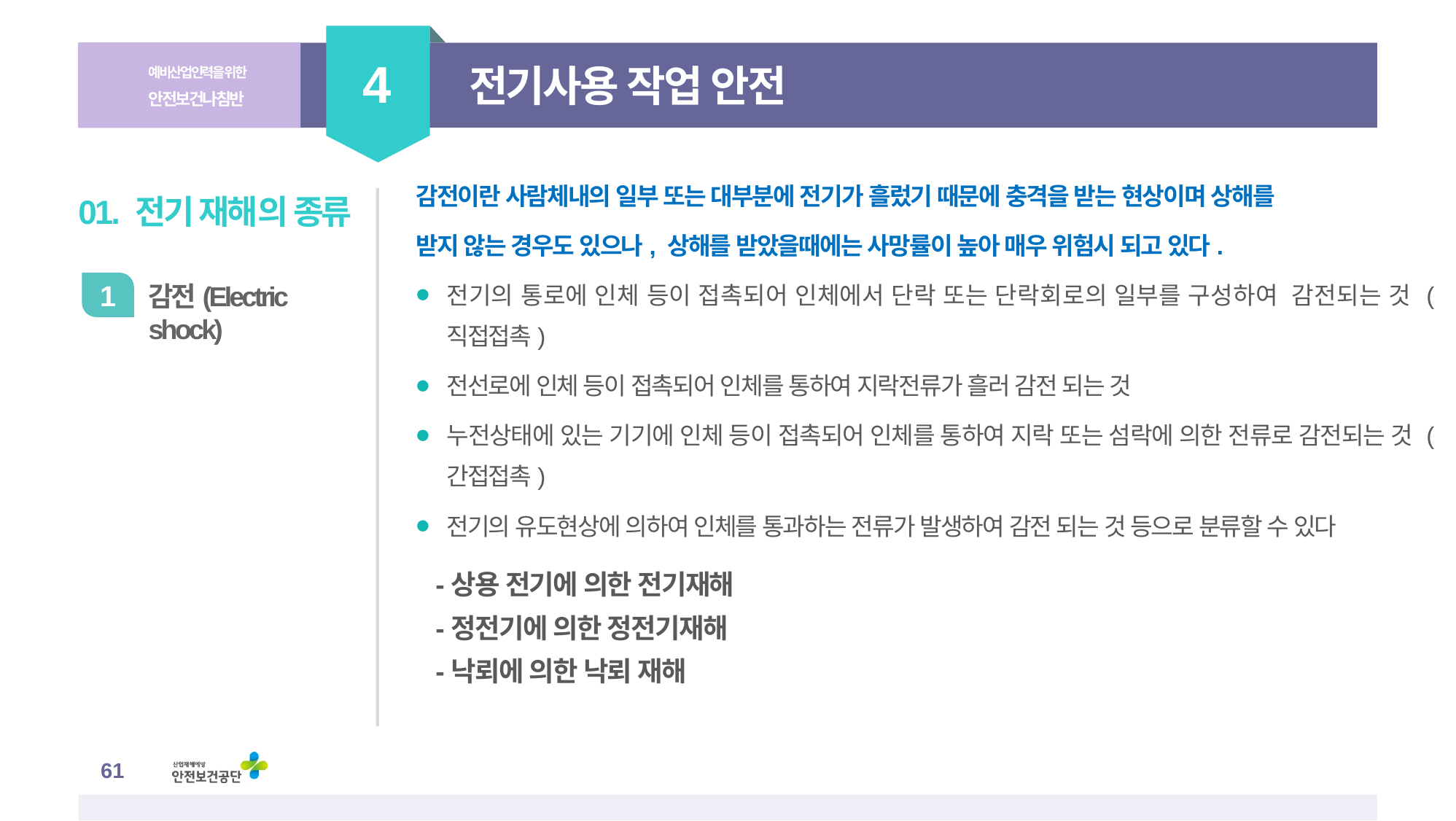

4
예비산업인력을 위한
안전보건나침반
전기사용 작업 안전
감전이란 사람체내의 일부 또는 대부분에 전기가 흘렀기 때문에 충격을 받는 현상이며 상해를
받지 않는 경우도 있으나, 상해를 받았을때에는 사망률이 높아 매우 위험시 되고 있다.
전기의 통로에 인체 등이 접촉되어 인체에서 단락 또는 단락회로의 일부를 구성하여  감전되는 것 (직접접촉)
전선로에 인체 등이 접촉되어 인체를 통하여 지락전류가 흘러 감전 되는 것
누전상태에 있는 기기에 인체 등이 접촉되어 인체를 통하여 지락 또는 섬락에 의한 전류로 감전되는 것 (간접접촉)
전기의 유도현상에 의하여 인체를 통과하는 전류가 발생하여 감전 되는 것 등으로 분류할 수 있다
01. 전기 재해의 종류
감전(Electric shock)
1
-상용 전기에 의한 전기재해
-정전기에 의한 정전기재해
-낙뢰에 의한 낙뢰 재해